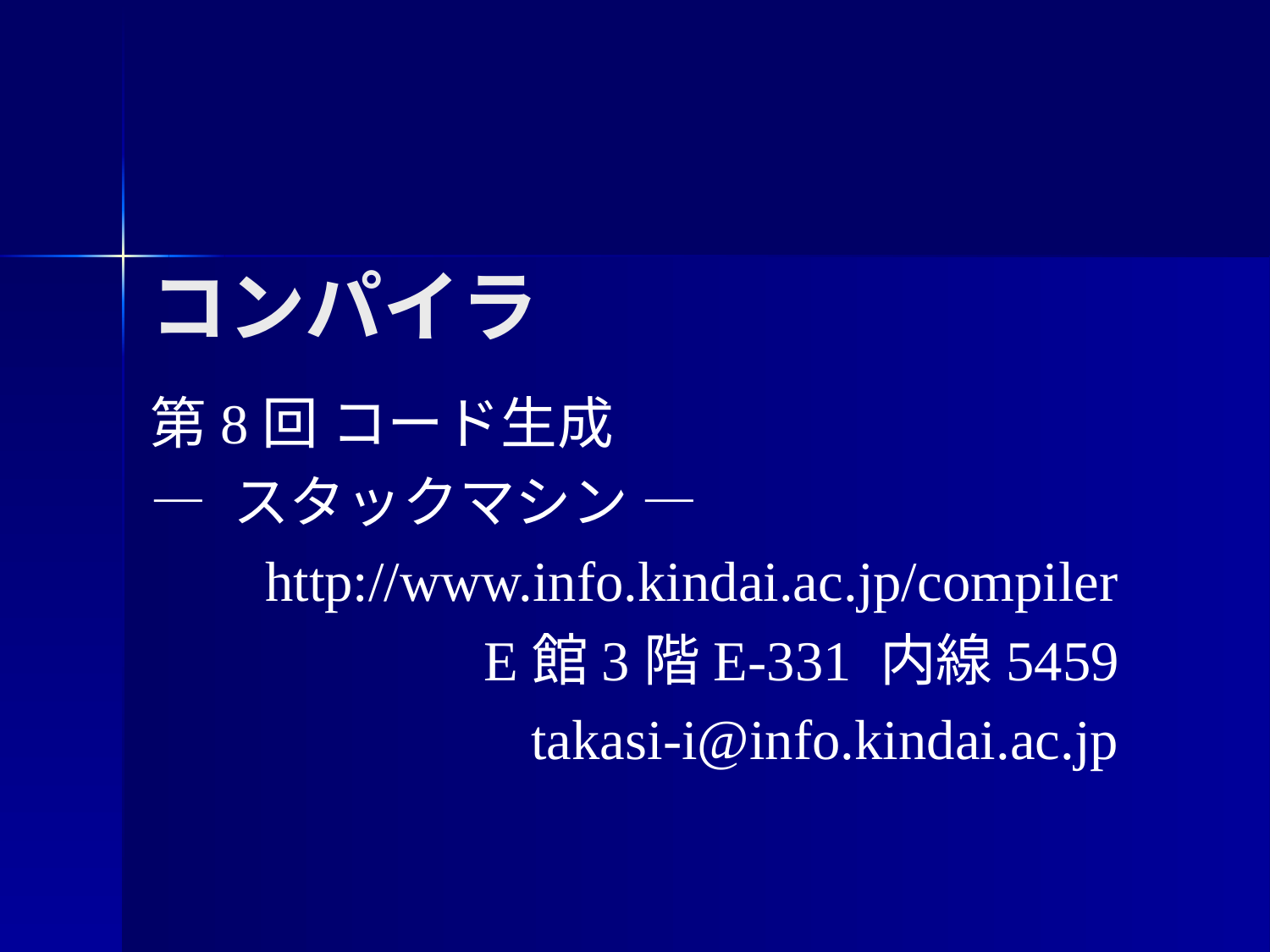

# コンパイラ
第8回 コード生成
― スタックマシン ―
http://www.info.kindai.ac.jp/compiler
E館3階E-331 内線5459
takasi-i@info.kindai.ac.jp